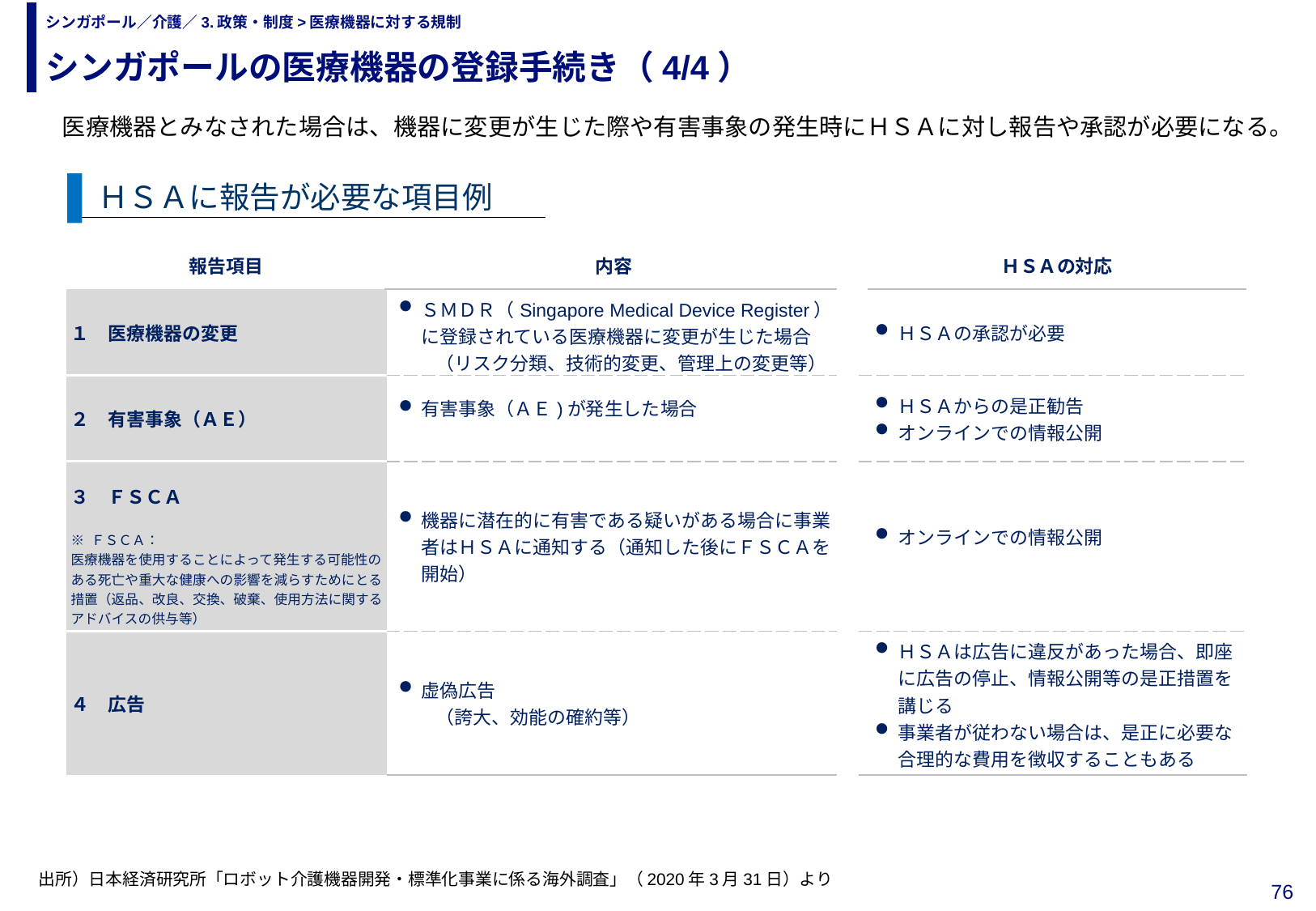

シンガポールの医療機器の登録手続き（4/4）
# シンガポール／介護／3.政策・制度>医療機器に対する規制
　医療機器とみなされた場合は、機器に変更が生じた際や有害事象の発生時にＨＳＡに対し報告や承認が必要になる。
ＨＳＡに報告が必要な項目例

| 報告項目 | 内容 |  | ＨＳＡの対応 |  |
| --- | --- | --- | --- | --- |
| １　医療機器の変更 | ＳＭＤＲ（Singapore Medical Device Register）に登録されている医療機器に変更が生じた場合 　　（リスク分類、技術的変更、管理上の変更等） |  | ＨＳＡの承認が必要 |  |
| ２　有害事象（ＡＥ） | 有害事象（ＡＥ)が発生した場合 |  | ＨＳＡからの是正勧告 オンラインでの情報公開 |  |
| ３　ＦＳＣＡ ※ ＦＳＣＡ： 医療機器を使用することによって発生する可能性のある死亡や重大な健康への影響を減らすためにとる措置（返品、改良、交換、破棄、使用方法に関するアドバイスの供与等） | 機器に潜在的に有害である疑いがある場合に事業者はＨＳＡに通知する（通知した後にＦＳＣＡを開始） |  | オンラインでの情報公開 |  |
| ４　広告 | 虚偽広告 　　（誇大、効能の確約等） |  | ＨＳＡは広告に違反があった場合、即座に広告の停止、情報公開等の是正措置を講じる 事業者が従わない場合は、是正に必要な合理的な費用を徴収することもある |  |
出所）日本経済研究所「ロボット介護機器開発・標準化事業に係る海外調査」（2020年3月31日）より